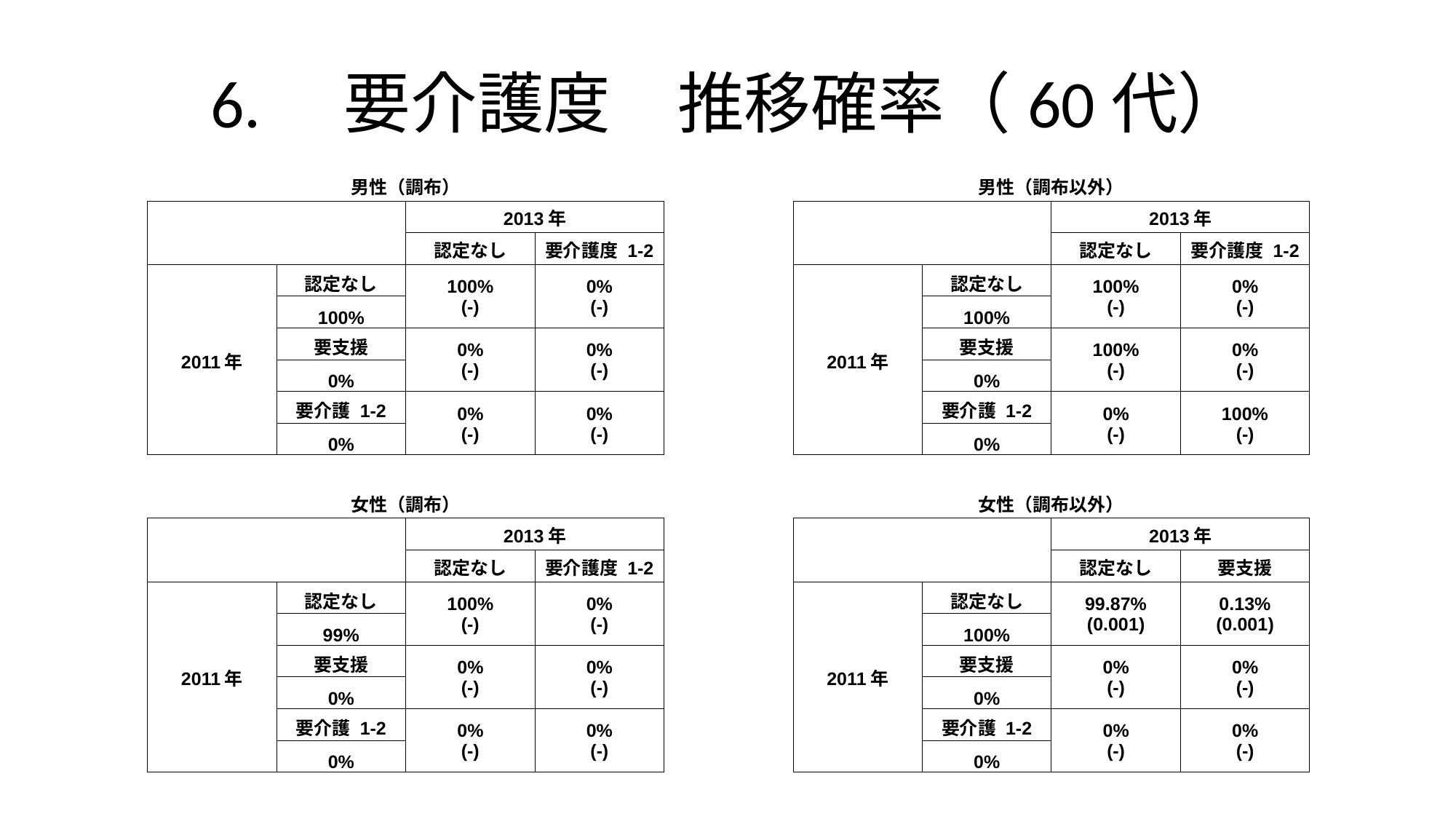

# 6.　要介護度　推移確率（60代）
| 男性（調布） |  |  |  |  | 男性（調布以外） |  |  |  |
| --- | --- | --- | --- | --- | --- | --- | --- | --- |
|  |  | 2013年 |  |  |  |  | 2013年 |  |
|  |  | 認定なし | 要介護度 1-2 |  |  |  | 認定なし | 要介護度 1-2 |
| 2011年 | 認定なし | 100% (-) | 0% (-) |  | 2011年 | 認定なし | 100% (-) | 0% (-) |
|  | 100% |  |  |  |  | 100% |  |  |
|  | 要支援 | 0% (-) | 0% (-) |  |  | 要支援 | 100% (-) | 0% (-) |
|  | 0% |  |  |  |  | 0% |  |  |
|  | 要介護 1-2 | 0% (-) | 0% (-) |  |  | 要介護 1-2 | 0% (-) | 100% (-) |
|  | 0% |  |  |  |  | 0% |  |  |
|  |  |  |  |  |  |  |  |  |
| 女性（調布） |  |  |  |  | 女性（調布以外） |  |  |  |
|  |  | 2013年 |  |  |  |  | 2013年 |  |
|  |  | 認定なし | 要介護度 1-2 |  |  |  | 認定なし | 要支援 |
| 2011年 | 認定なし | 100% (-) | 0% (-) |  | 2011年 | 認定なし | 99.87% (0.001) | 0.13% (0.001) |
|  | 99% |  |  |  |  | 100% |  |  |
|  | 要支援 | 0% (-) | 0% (-) |  |  | 要支援 | 0% (-) | 0% (-) |
|  | 0% |  |  |  |  | 0% |  |  |
|  | 要介護 1-2 | 0% (-) | 0% (-) |  |  | 要介護 1-2 | 0% (-) | 0% (-) |
|  | 0% |  |  |  |  | 0% |  |  |